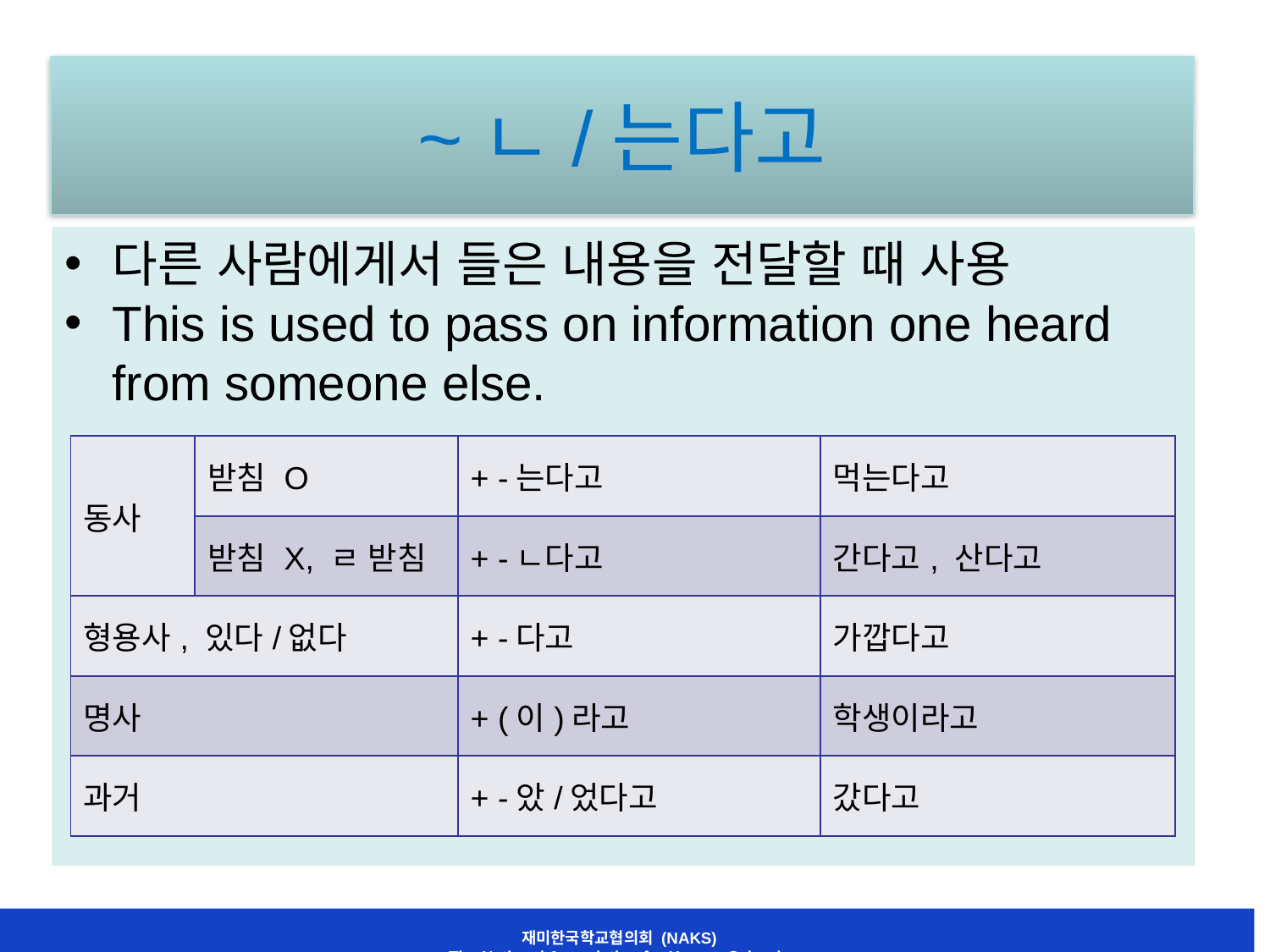

# ~ㄴ/는다고
다른 사람에게서 들은 내용을 전달할 때 사용
This is used to pass on information one heard from someone else.

| 동사 | 받침 O | + -는다고 | 먹는다고 |
| --- | --- | --- | --- |
|  | 받침 X, ㄹ 받침 | + -ㄴ다고 | 간다고, 산다고 |
| 형용사, 있다/없다 |  | + -다고 | 가깝다고 |
| 명사 |  | + (이)라고 | 학생이라고 |
| 과거 |  | + -았/었다고 | 갔다고 |
재미한국학교협의회 (NAKS)
The National Association for Korean Schools